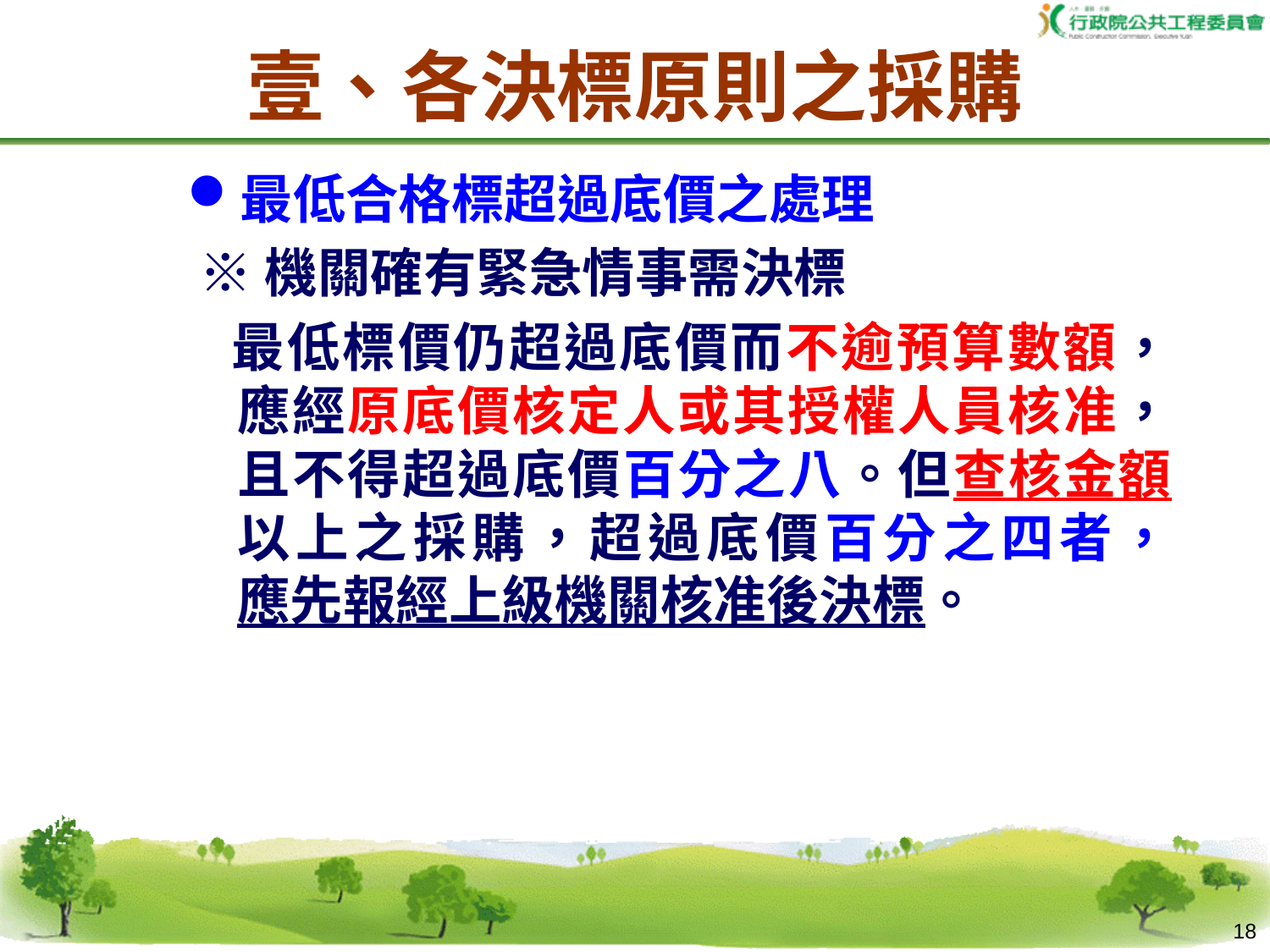

壹、各決標原則之採購
最低合格標超過底價之處理
 ※機關確有緊急情事需決標
  最低標價仍超過底價而不逾預算數額，應經原底價核定人或其授權人員核准，且不得超過底價百分之八。但查核金額以上之採購，超過底價百分之四者，應先報經上級機關核准後決標。
18